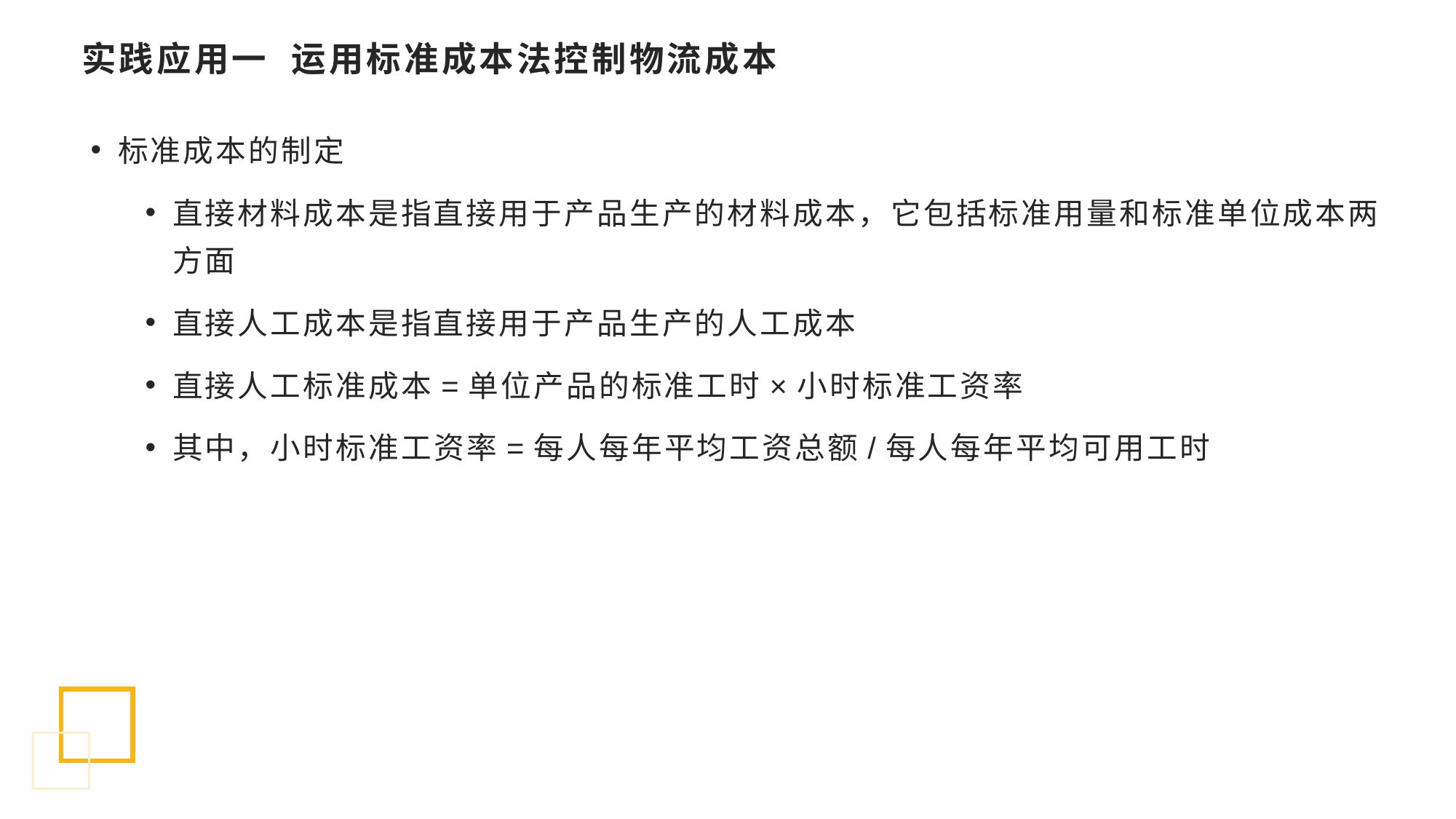

# 实践应用一  运用标准成本法控制物流成本
标准成本的制定
直接材料成本是指直接用于产品生产的材料成本，它包括标准用量和标准单位成本两方面
直接人工成本是指直接用于产品生产的人工成本
直接人工标准成本=单位产品的标准工时×小时标准工资率
其中，小时标准工资率=每人每年平均工资总额/每人每年平均可用工时